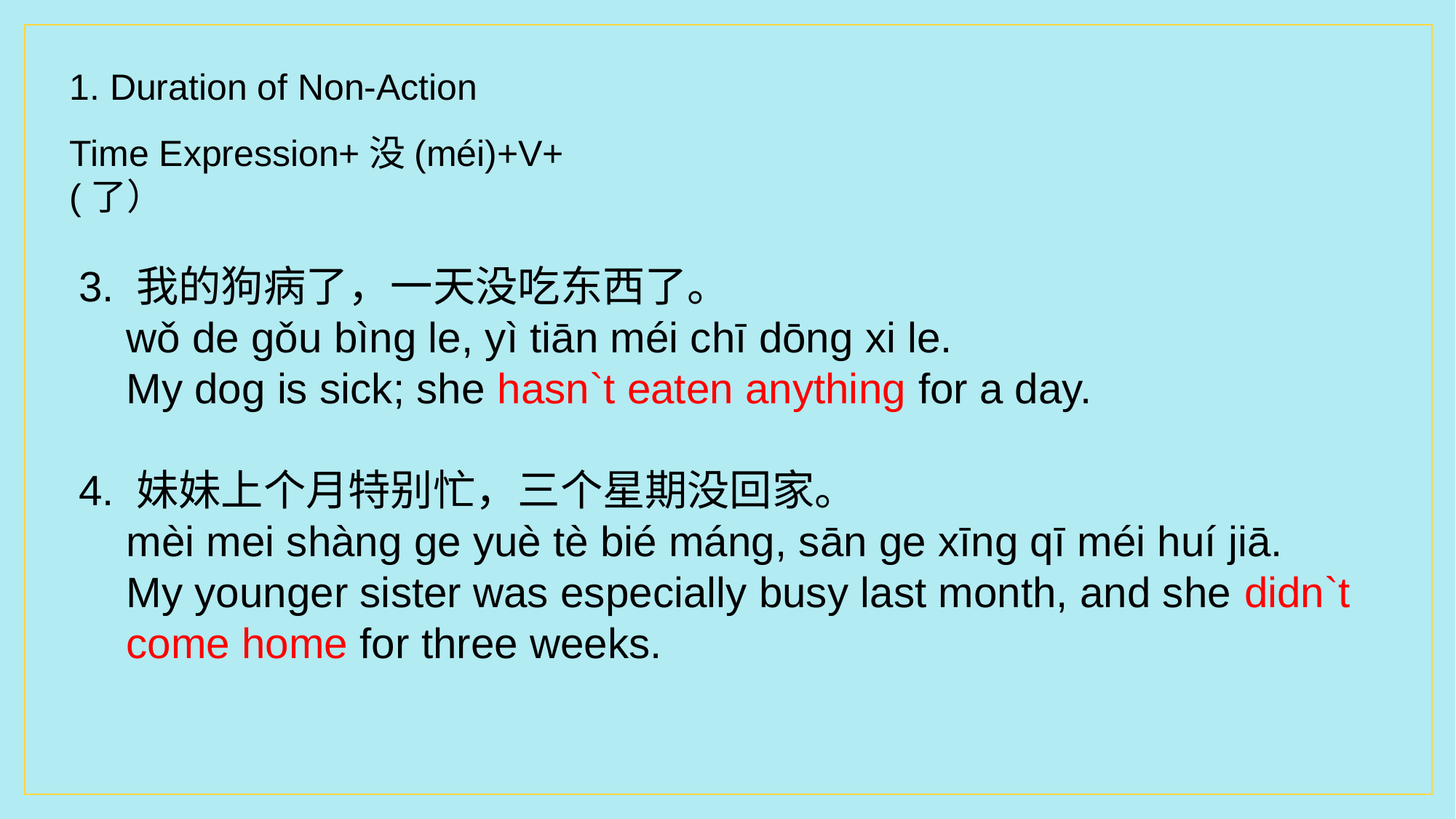

1. Duration of Non-Action
Time Expression+没(méi)+V+(了）
3. 我的狗病了，一天没吃东西了。
    wǒ de gǒu bìng le, yì tiān méi chī dōng xi le.
    My dog is sick; she hasn`t eaten anything for a day.

4. 妹妹上个月特别忙，三个星期没回家。
    mèi mei shàng ge yuè tè bié máng, sān ge xīng qī méi huí jiā.
    My younger sister was especially busy last month, and she didn`t
    come home for three weeks.